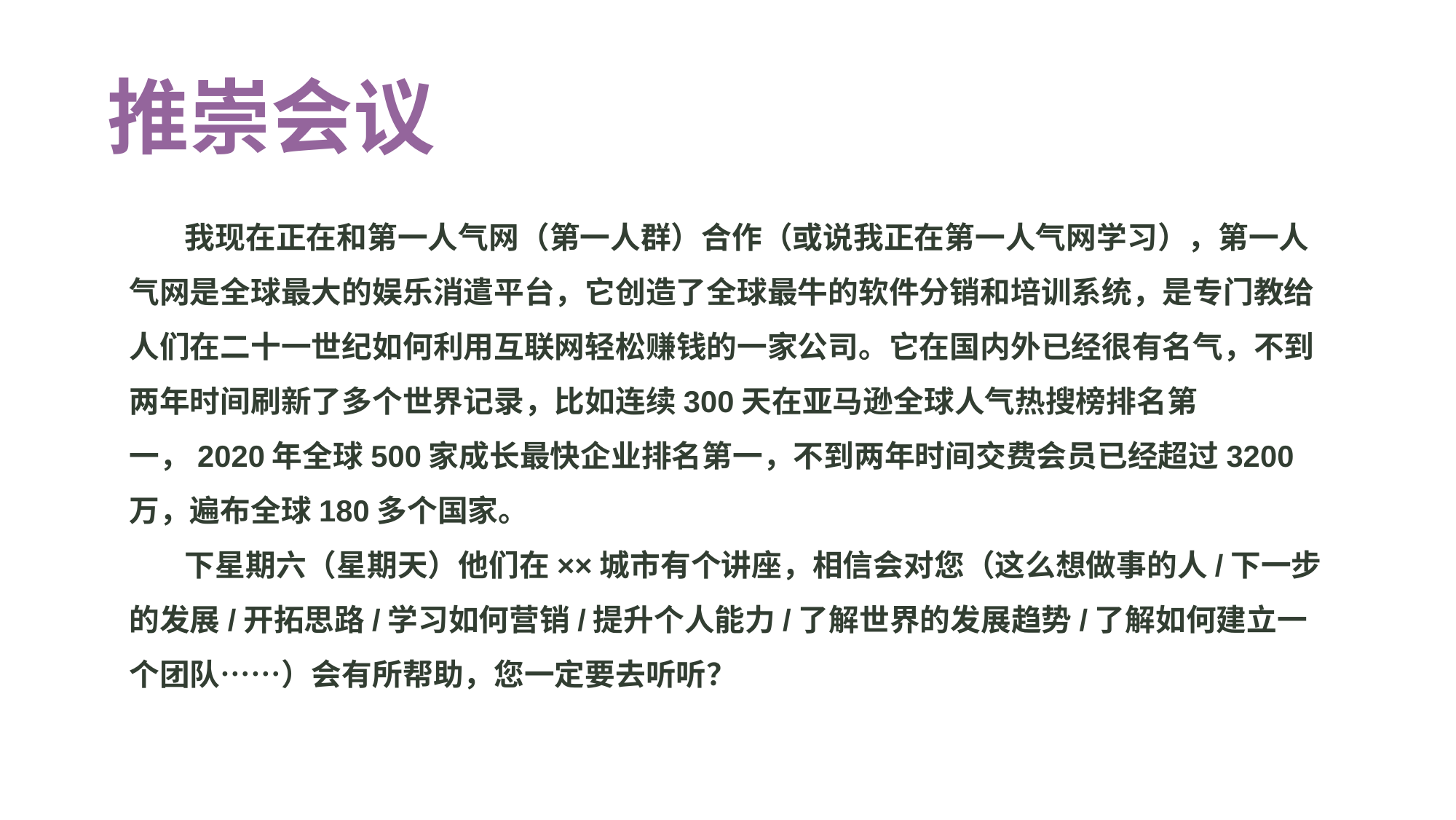

推崇会议
       我现在正在和第一人气网（第一人群）合作（或说我正在第一人气网学习），第一人气网是全球最大的娱乐消遣平台，它创造了全球最牛的软件分销和培训系统，是专门教给人们在二十一世纪如何利用互联网轻松赚钱的一家公司。它在国内外已经很有名气，不到两年时间刷新了多个世界记录，比如连续300天在亚马逊全球人气热搜榜排名第一，2020年全球500家成长最快企业排名第一，不到两年时间交费会员已经超过3200万，遍布全球180多个国家。
       下星期六（星期天）他们在××城市有个讲座，相信会对您（这么想做事的人/下一步的发展/开拓思路/学习如何营销/提升个人能力/了解世界的发展趋势/了解如何建立一个团队……）会有所帮助，您一定要去听听？